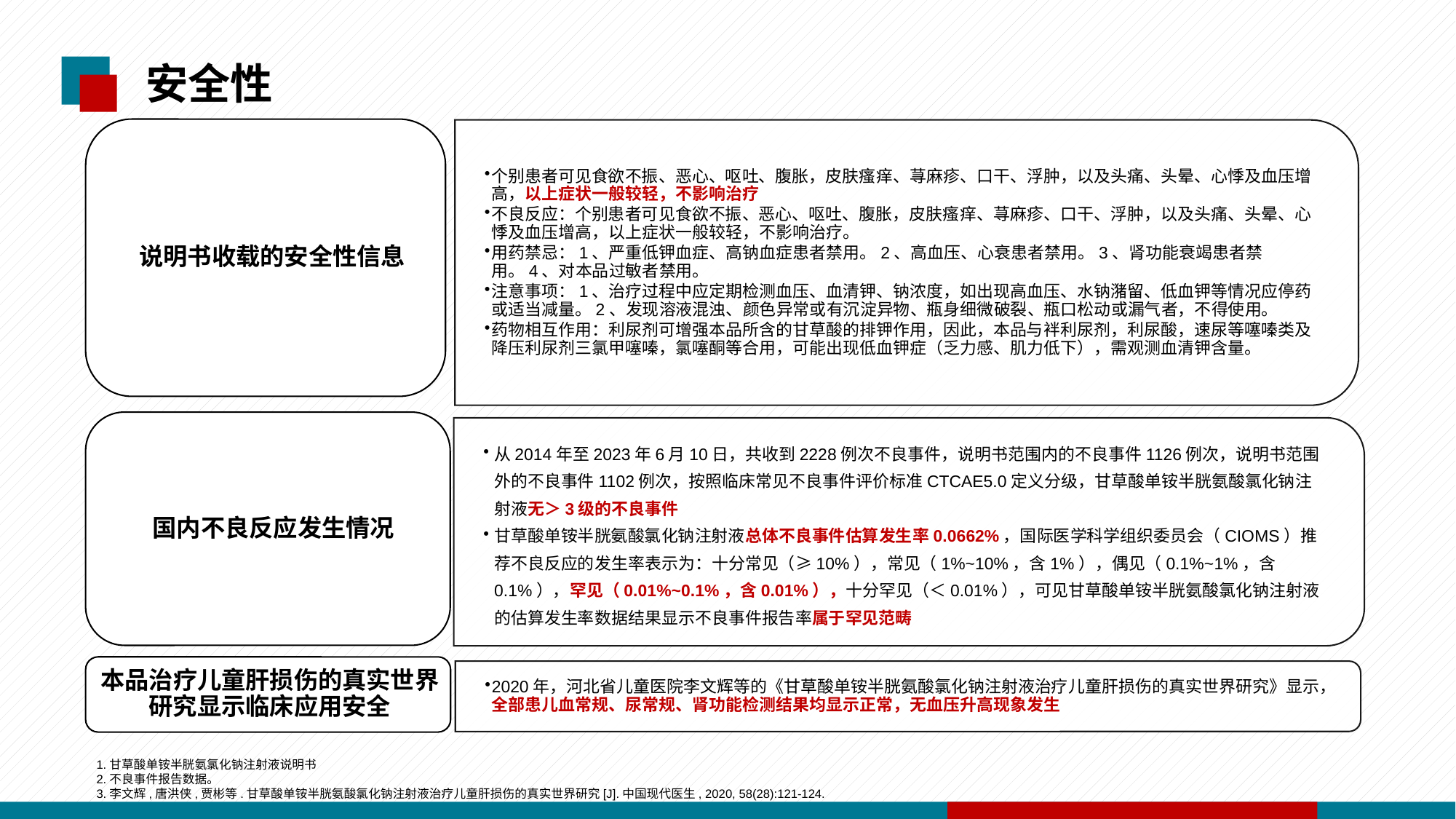

# 安全性
个别患者可见食欲不振、恶心、呕吐、腹胀，皮肤瘙痒、荨麻疹、口干、浮肿，以及头痛、头晕、心悸及血压增高，以上症状一般较轻，不影响治疗
不良反应：个别患者可见食欲不振、恶心、呕吐、腹胀，皮肤瘙痒、荨麻疹、口干、浮肿，以及头痛、头晕、心悸及血压增高，以上症状一般较轻，不影响治疗。
用药禁忌：1、严重低钾血症、高钠血症患者禁用。2、高血压、心衰患者禁用。3、肾功能衰竭患者禁用。4、对本品过敏者禁用。
注意事项：1、治疗过程中应定期检测血压、血清钾、钠浓度，如出现高血压、水钠潴留、低血钾等情况应停药或适当减量。2、发现溶液混浊、颜色异常或有沉淀异物、瓶身细微破裂、瓶口松动或漏气者，不得使用。
药物相互作用：利尿剂可增强本品所含的甘草酸的排钾作用，因此，本品与袢利尿剂，利尿酸，速尿等噻嗪类及降压利尿剂三氯甲噻嗪，氯噻酮等合用，可能出现低血钾症（乏力感、肌力低下），需观测血清钾含量。
说明书收载的安全性信息
从2014年至2023年6月10日，共收到2228例次不良事件，说明书范围内的不良事件1126例次，说明书范围外的不良事件1102例次，按照临床常见不良事件评价标准CTCAE5.0定义分级，甘草酸单铵半胱氨酸氯化钠注射液无＞3级的不良事件
甘草酸单铵半胱氨酸氯化钠注射液总体不良事件估算发生率0.0662%，国际医学科学组织委员会（CIOMS）推荐不良反应的发生率表示为：十分常见（≥10%），常见（1%~10%，含1%），偶见（0.1%~1%，含0.1%），罕见（0.01%~0.1%，含0.01%），十分罕见（＜0.01%），可见甘草酸单铵半胱氨酸氯化钠注射液的估算发生率数据结果显示不良事件报告率属于罕见范畴
国内不良反应发生情况
2020年，河北省儿童医院李文辉等的《甘草酸单铵半胱氨酸氯化钠注射液治疗儿童肝损伤的真实世界研究》显示，全部患儿血常规、尿常规、肾功能检测结果均显示正常，无血压升高现象发生
本品治疗儿童肝损伤的真实世界研究显示临床应用安全
1.甘草酸单铵半胱氨氯化钠注射液说明书
2.不良事件报告数据。
3.李文辉,唐洪侠,贾彬等.甘草酸单铵半胱氨酸氯化钠注射液治疗儿童肝损伤的真实世界研究[J].中国现代医生, 2020, 58(28):121-124.